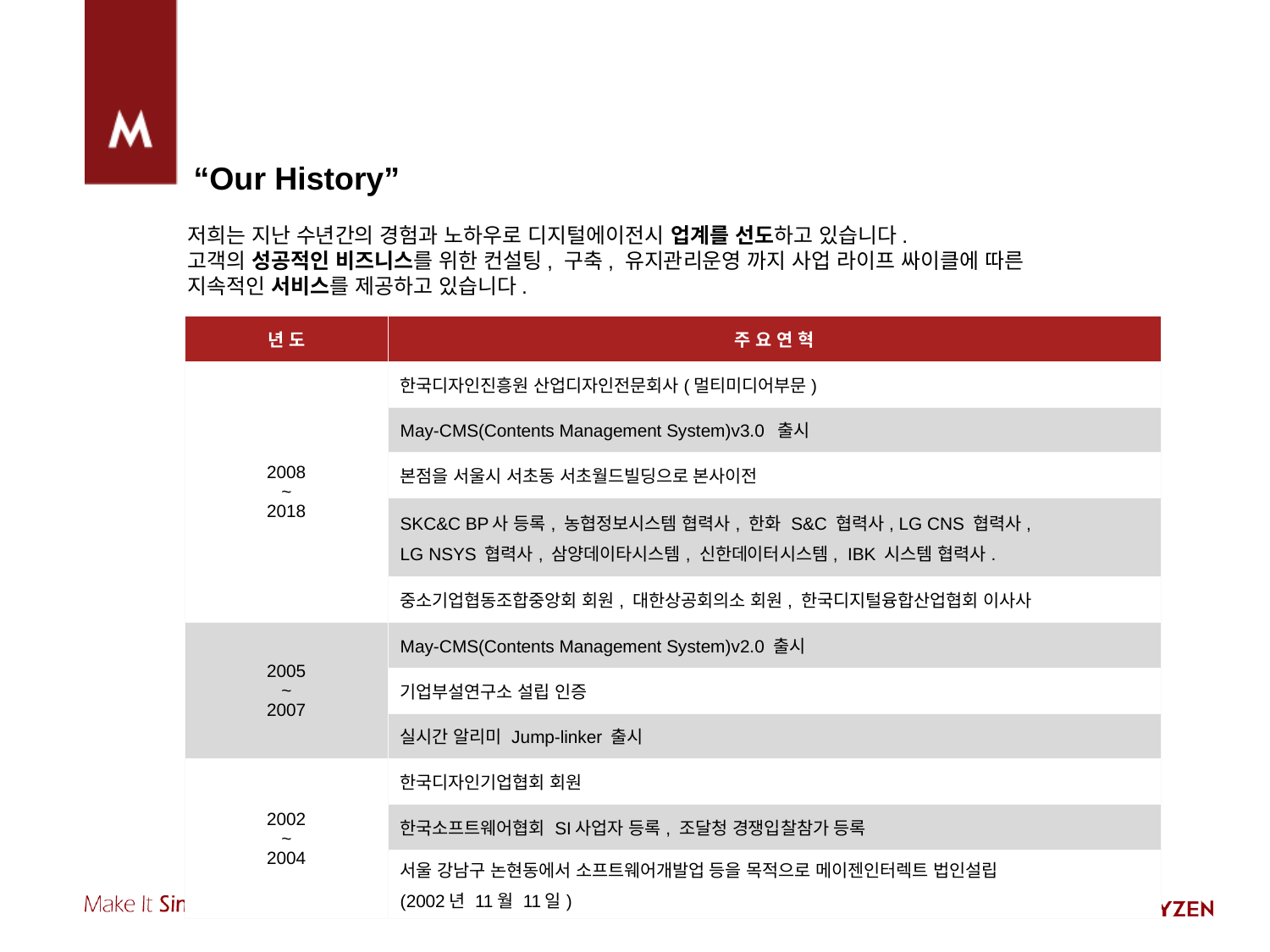

“Our History”
저희는 지난 수년간의 경험과 노하우로 디지털에이전시 업계를 선도하고 있습니다.
고객의 성공적인 비즈니스를 위한 컨설팅, 구축, 유지관리운영 까지 사업 라이프 싸이클에 따른
지속적인 서비스를 제공하고 있습니다.
| 년 도 | 주 요 연 혁 |
| --- | --- |
| 2008 ~ 2018 | 한국디자인진흥원 산업디자인전문회사(멀티미디어부문) |
|  | May-CMS(Contents Management System)v3.0 출시 |
|  | 본점을 서울시 서초동 서초월드빌딩으로 본사이전 |
|  | SKC&C BP사 등록, 농협정보시스템 협력사, 한화 S&C 협력사, LG CNS 협력사, LG NSYS 협력사, 삼양데이타시스템, 신한데이터시스템, IBK 시스템 협력사. |
|  | 중소기업협동조합중앙회 회원, 대한상공회의소 회원, 한국디지털융합산업협회 이사사 |
| 2005 ~ 2007 | May-CMS(Contents Management System)v2.0 출시 |
|  | 기업부설연구소 설립 인증 |
|  | 실시간 알리미 Jump-linker 출시 |
| 2002 ~ 2004 | 한국디자인기업협회 회원 |
|  | 한국소프트웨어협회 SI사업자 등록, 조달청 경쟁입찰참가 등록 |
|  | 서울 강남구 논현동에서 소프트웨어개발업 등을 목적으로 메이젠인터렉트 법인설립 (2002년 11월 11일) |